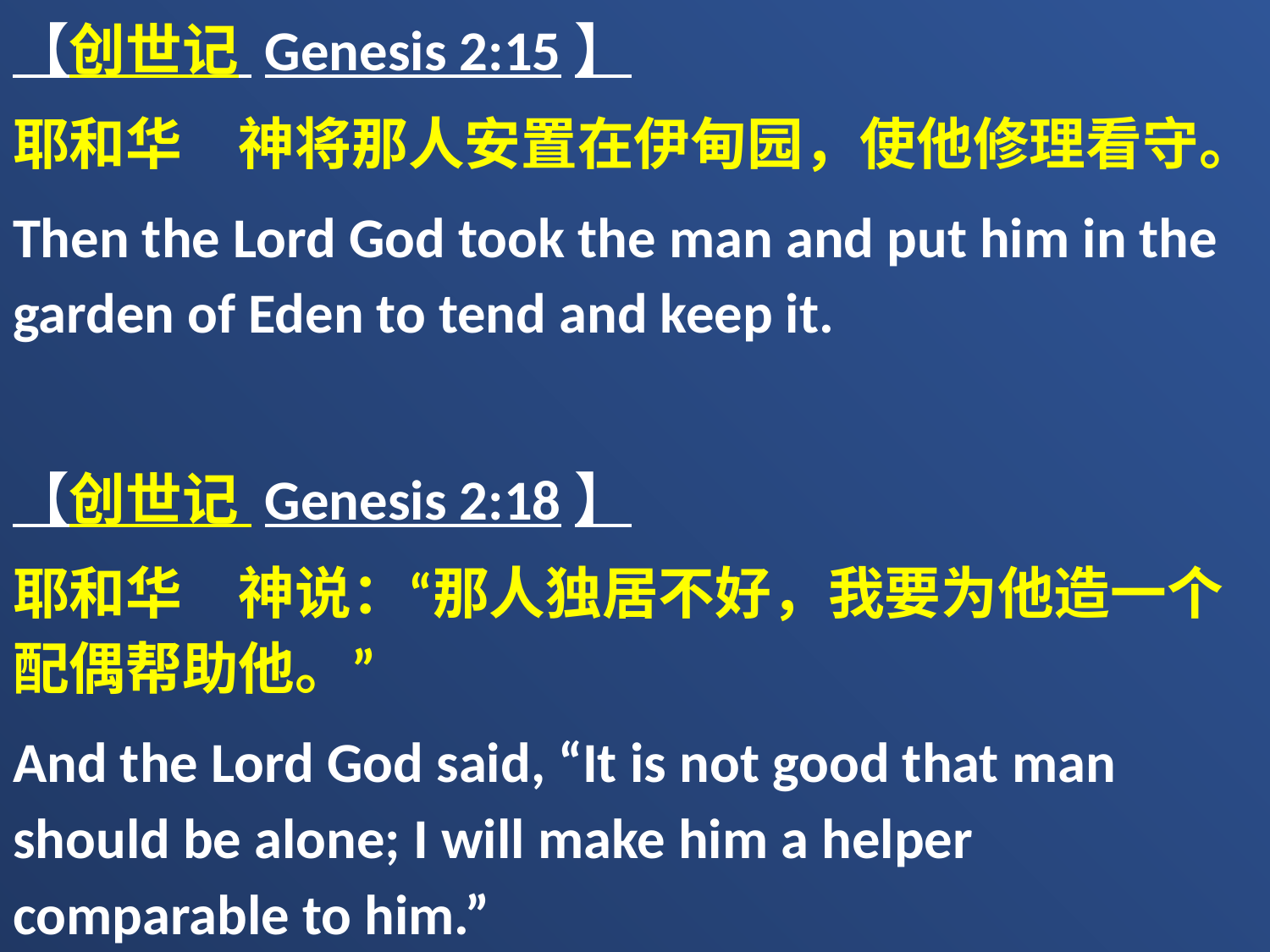

【创世记 Genesis 2:15】
耶和华　神将那人安置在伊甸园，使他修理看守。
Then the Lord God took the man and put him in the garden of Eden to tend and keep it.

【创世记 Genesis 2:18】
耶和华　神说：“那人独居不好，我要为他造一个配偶帮助他。”
And the Lord God said, “It is not good that man should be alone; I will make him a helper comparable to him.”